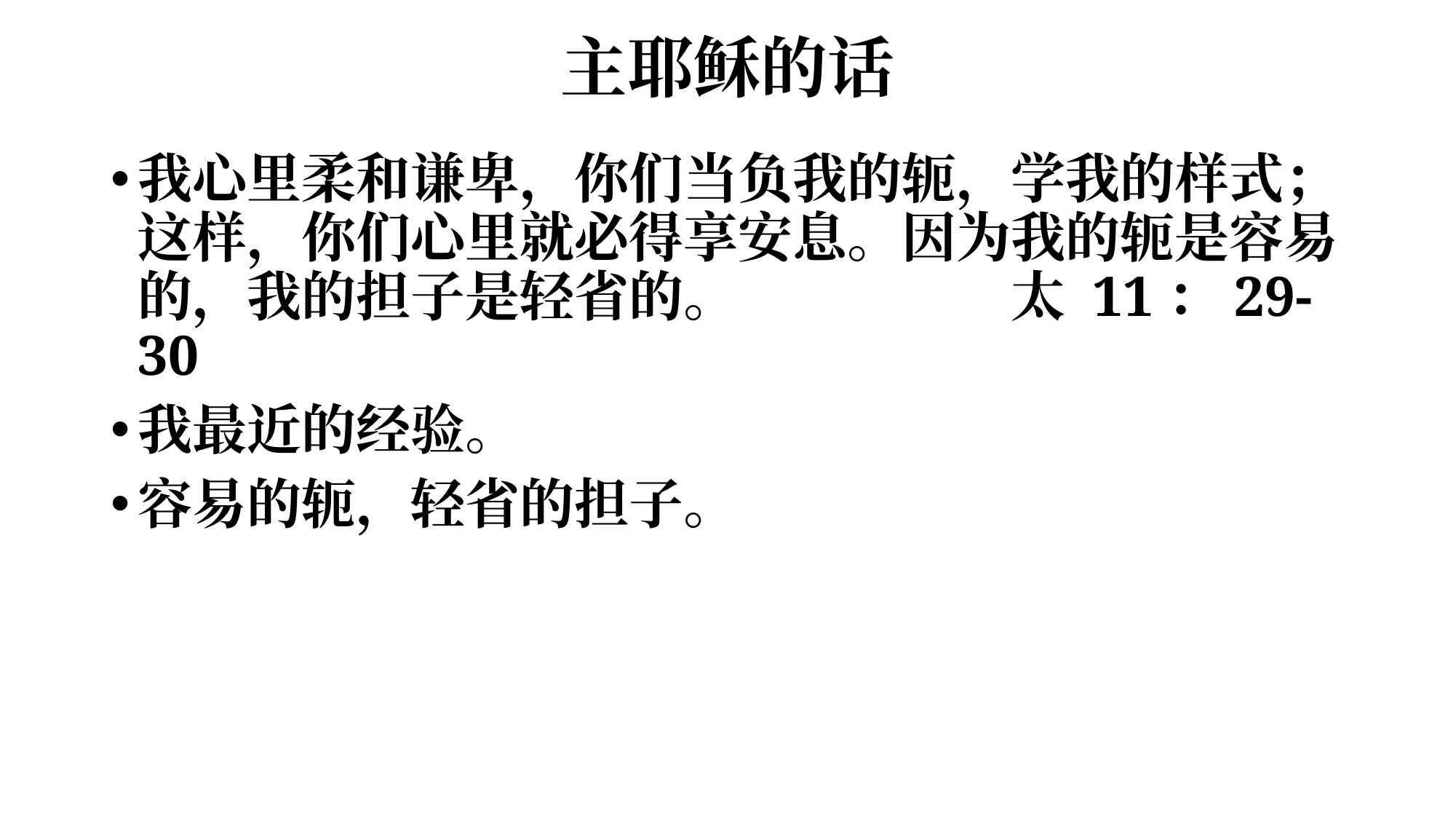

# 主耶稣的话
我心里柔和谦卑，你们当负我的轭，学我的样式；这样，你们心里就必得享安息。因为我的轭是容易的，我的担子是轻省的。			太 11：29-30
我最近的经验。
容易的轭，轻省的担子。